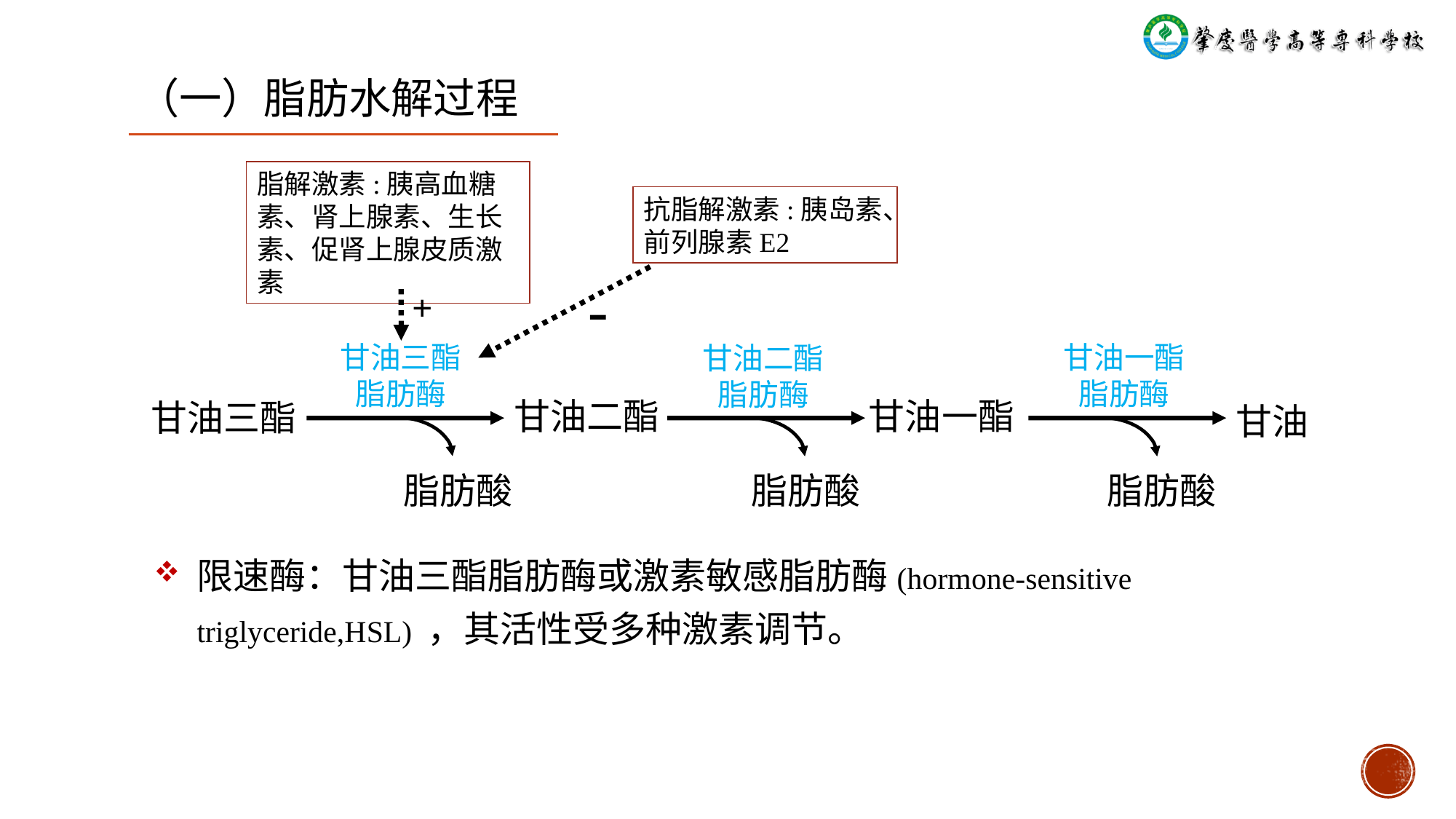

# （一）脂肪水解过程
脂解激素:胰高血糖素、肾上腺素、生长素、促肾上腺皮质激素
抗脂解激素:胰岛素、前列腺素E2

+

甘油三酯
脂肪酶
甘油一酯
脂肪酶
甘油二酯
脂肪酶
甘油二酯
甘油一酯
甘油三酯
甘油

脂肪酸
脂肪酸
脂肪酸
限速酶：甘油三酯脂肪酶或激素敏感脂肪酶(hormone-sensitive triglyceride,HSL) ，其活性受多种激素调节。